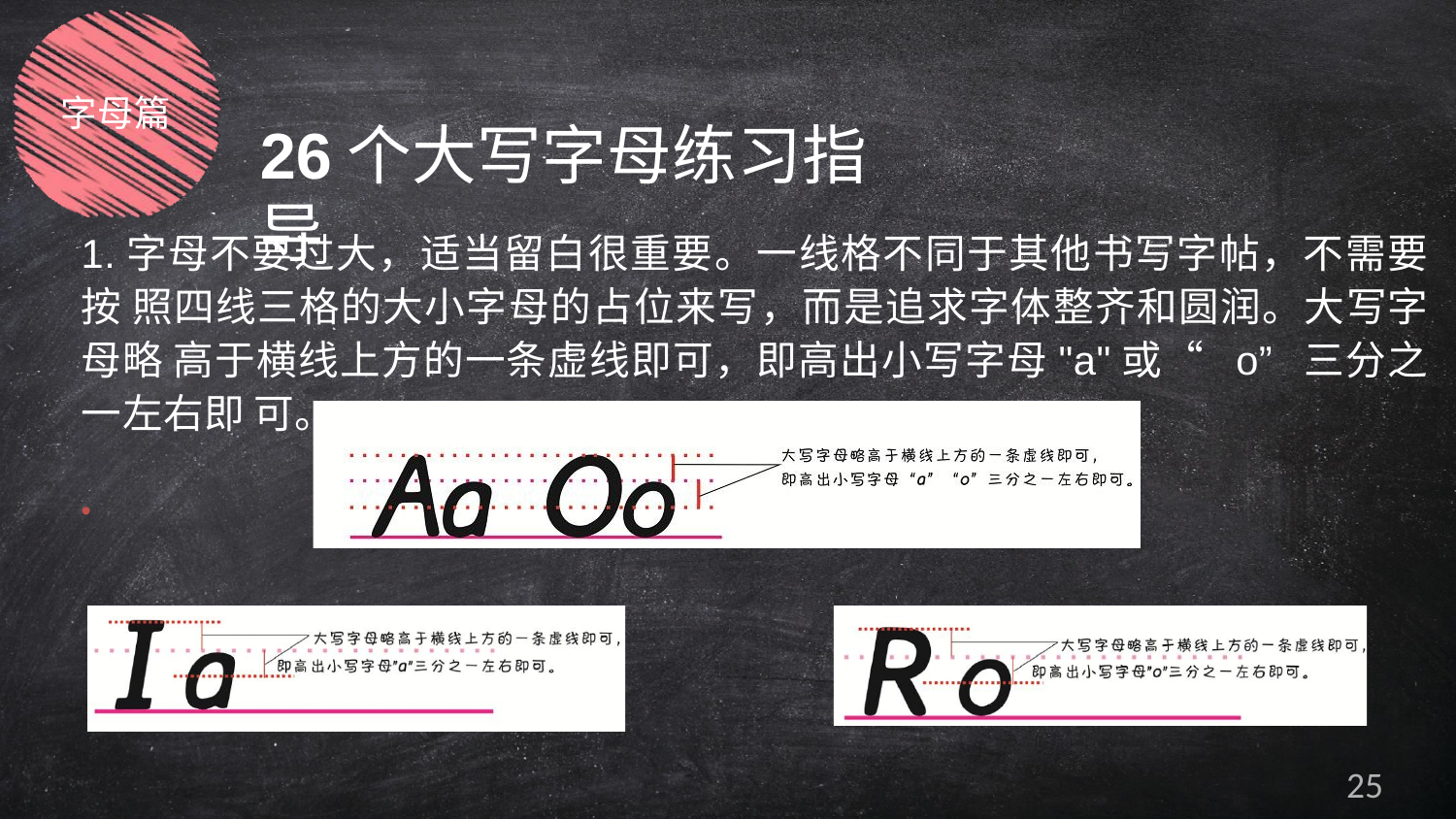

字母篇
# 26个大写字母练习指导
1.字母不要过大，适当留白很重要。一线格不同于其他书写字帖，不需要按 照四线三格的大小字母的占位来写，而是追求字体整齐和圆润。大写字母略 高于横线上方的一条虚线即可，即高出小写字母"a"或“o”三分之一左右即 可。

•

25